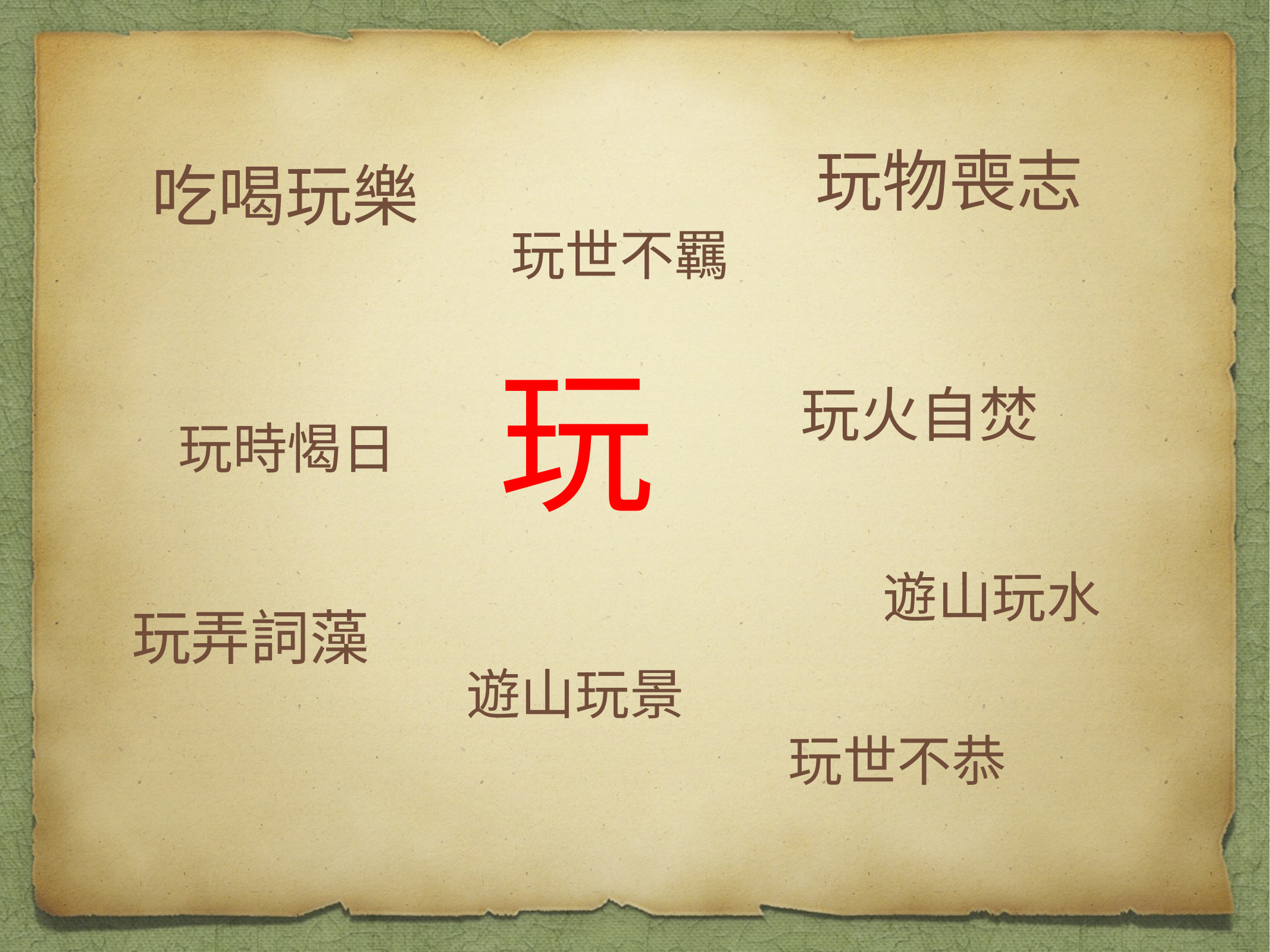

玩物喪志
吃喝玩樂
玩世不羈
玩
玩火自焚
玩時愒日
遊山玩水
玩弄詞藻
遊山玩景
玩世不恭